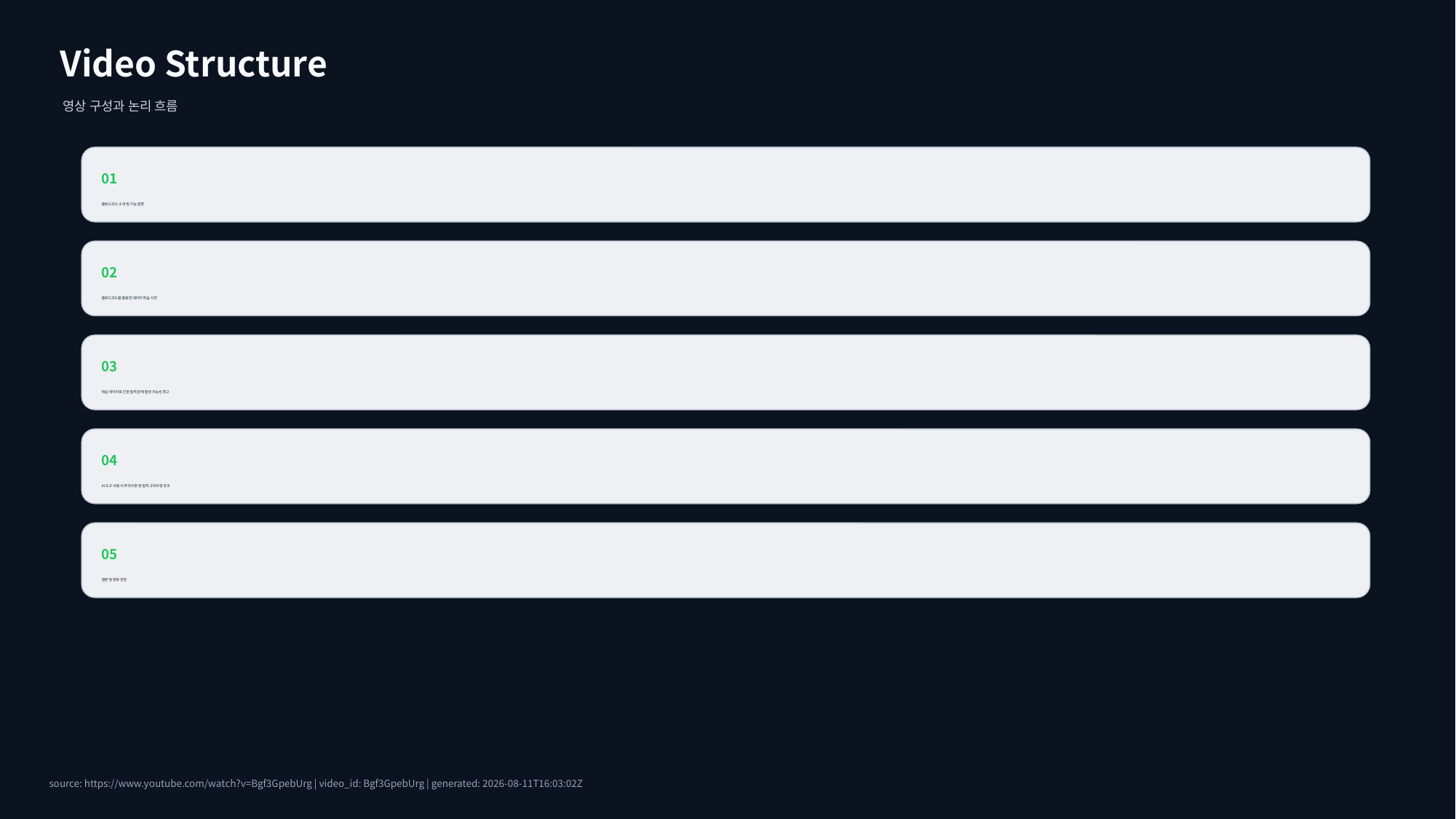

Video Structure
영상 구성과 논리 흐름

01
클로드코드 소개 및 기능 설명

02
클로드코드를 활용한 데이터 학습 시연

03
학습 데이터로 인한 법적 문제 발생 가능성 경고

04
AI 도구 사용 시 주의사항 및 법적 고려사항 강조

05
결론 및 향후 전망
source: https://www.youtube.com/watch?v=Bgf3GpebUrg | video_id: Bgf3GpebUrg | generated: 2026-08-11T16:03:02Z